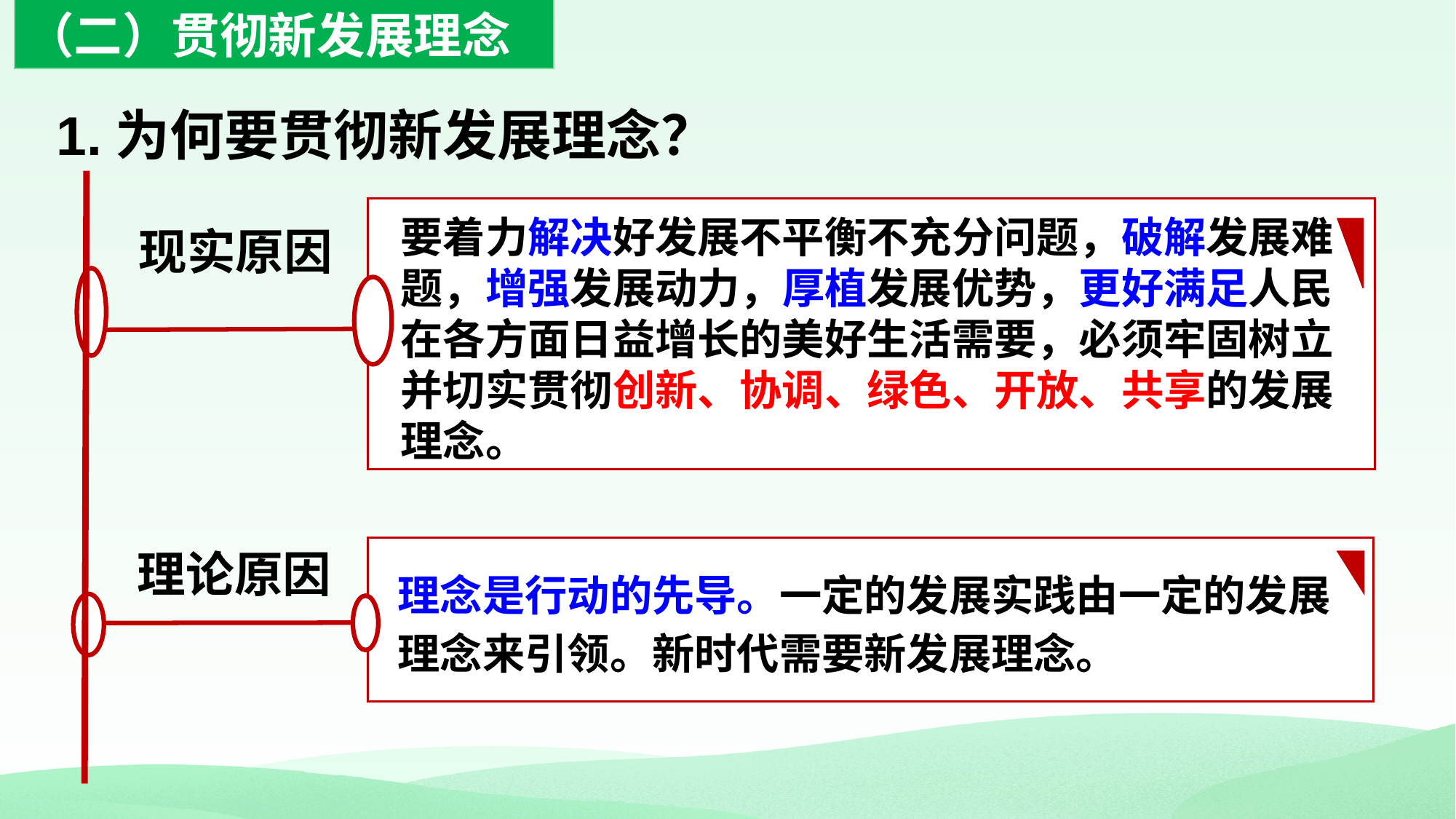

（二）贯彻新发展理念
1.为何要贯彻新发展理念？

现实原因
要着力解决好发展不平衡不充分问题，破解发展难题，增强发展动力，厚植发展优势，更好满足人民在各方面日益增长的美好生活需要，必须牢固树立并切实贯彻创新、协调、绿色、开放、共享的发展理念。

理论原因

理念是行动的先导。一定的发展实践由一定的发展理念来引领。新时代需要新发展理念。